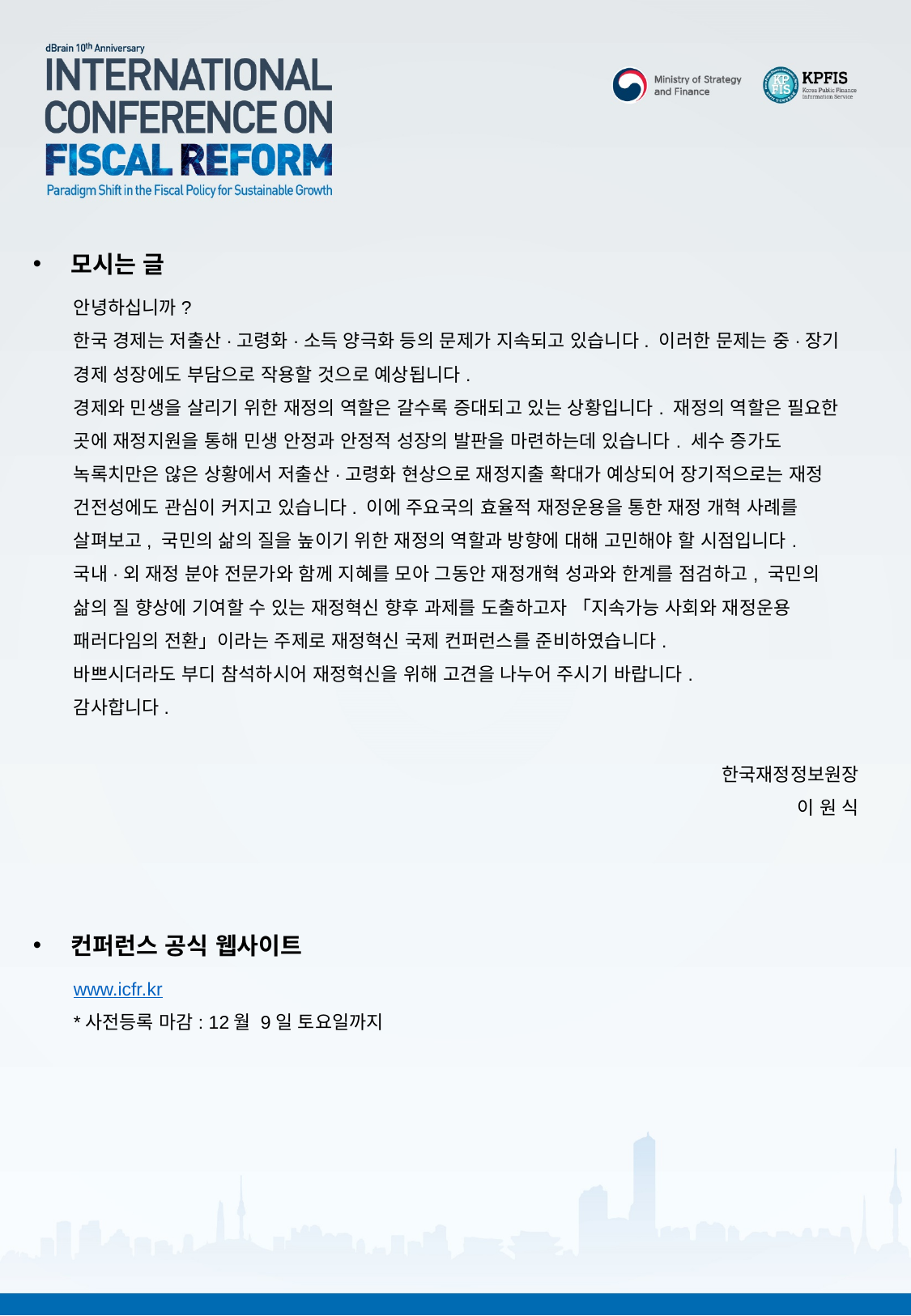

모시는 글
안녕하십니까?
한국 경제는 저출산·고령화·소득 양극화 등의 문제가 지속되고 있습니다. 이러한 문제는 중·장기 경제 성장에도 부담으로 작용할 것으로 예상됩니다.
경제와 민생을 살리기 위한 재정의 역할은 갈수록 증대되고 있는 상황입니다. 재정의 역할은 필요한 곳에 재정지원을 통해 민생 안정과 안정적 성장의 발판을 마련하는데 있습니다. 세수 증가도 녹록치만은 않은 상황에서 저출산·고령화 현상으로 재정지출 확대가 예상되어 장기적으로는 재정 건전성에도 관심이 커지고 있습니다. 이에 주요국의 효율적 재정운용을 통한 재정 개혁 사례를 살펴보고, 국민의 삶의 질을 높이기 위한 재정의 역할과 방향에 대해 고민해야 할 시점입니다.
국내·외 재정 분야 전문가와 함께 지혜를 모아 그동안 재정개혁 성과와 한계를 점검하고, 국민의 삶의 질 향상에 기여할 수 있는 재정혁신 향후 과제를 도출하고자 「지속가능 사회와 재정운용 패러다임의 전환」이라는 주제로 재정혁신 국제 컨퍼런스를 준비하였습니다.
바쁘시더라도 부디 참석하시어 재정혁신을 위해 고견을 나누어 주시기 바랍니다.
감사합니다.

한국재정정보원장
이 원 식

컨퍼런스 공식 웹사이트
www.icfr.kr
*사전등록 마감: 12월 9일 토요일까지